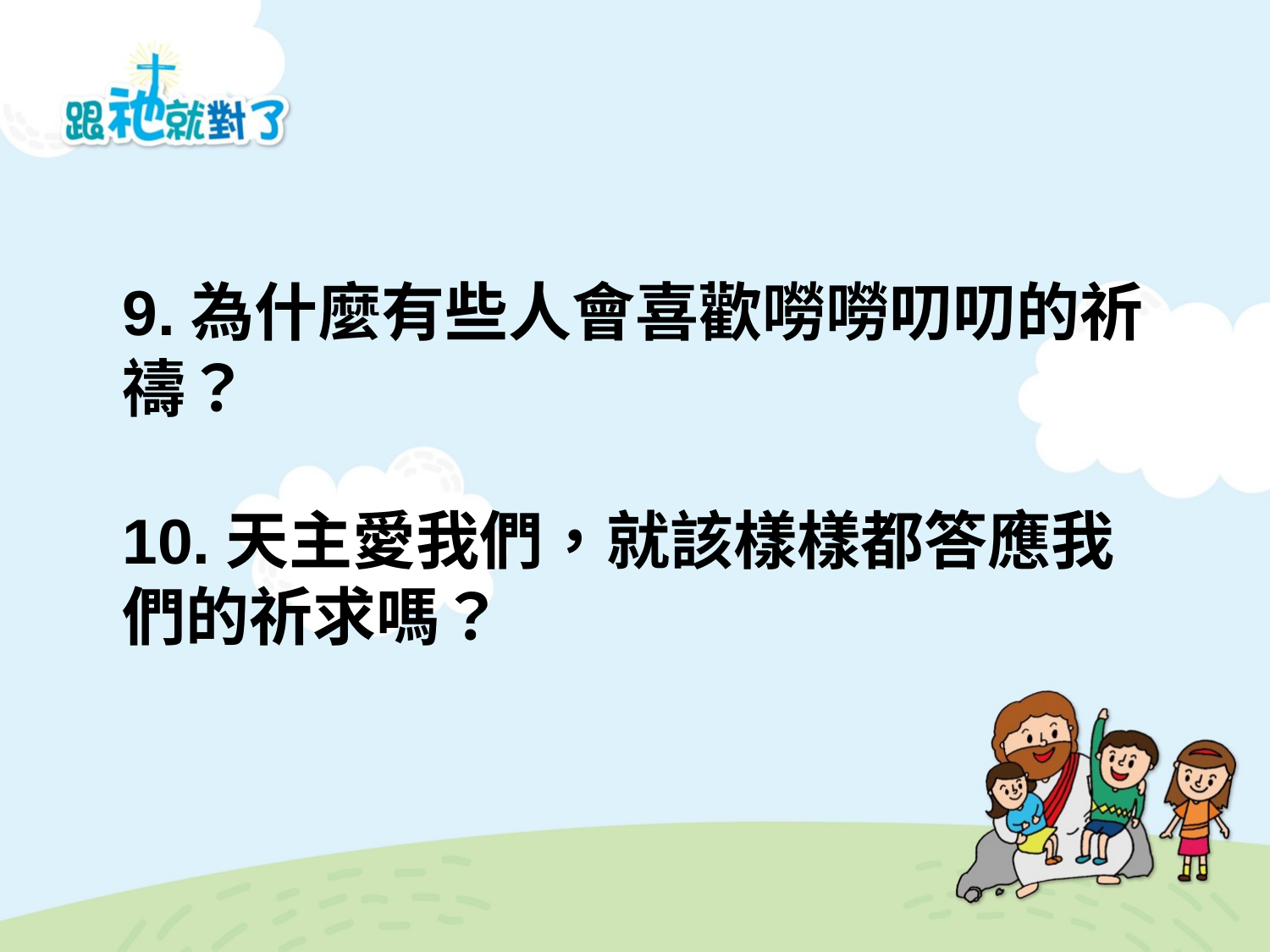

9.為什麼有些人會喜歡嘮嘮叨叨的祈禱？

10.天主愛我們，就該樣樣都答應我們的祈求嗎？